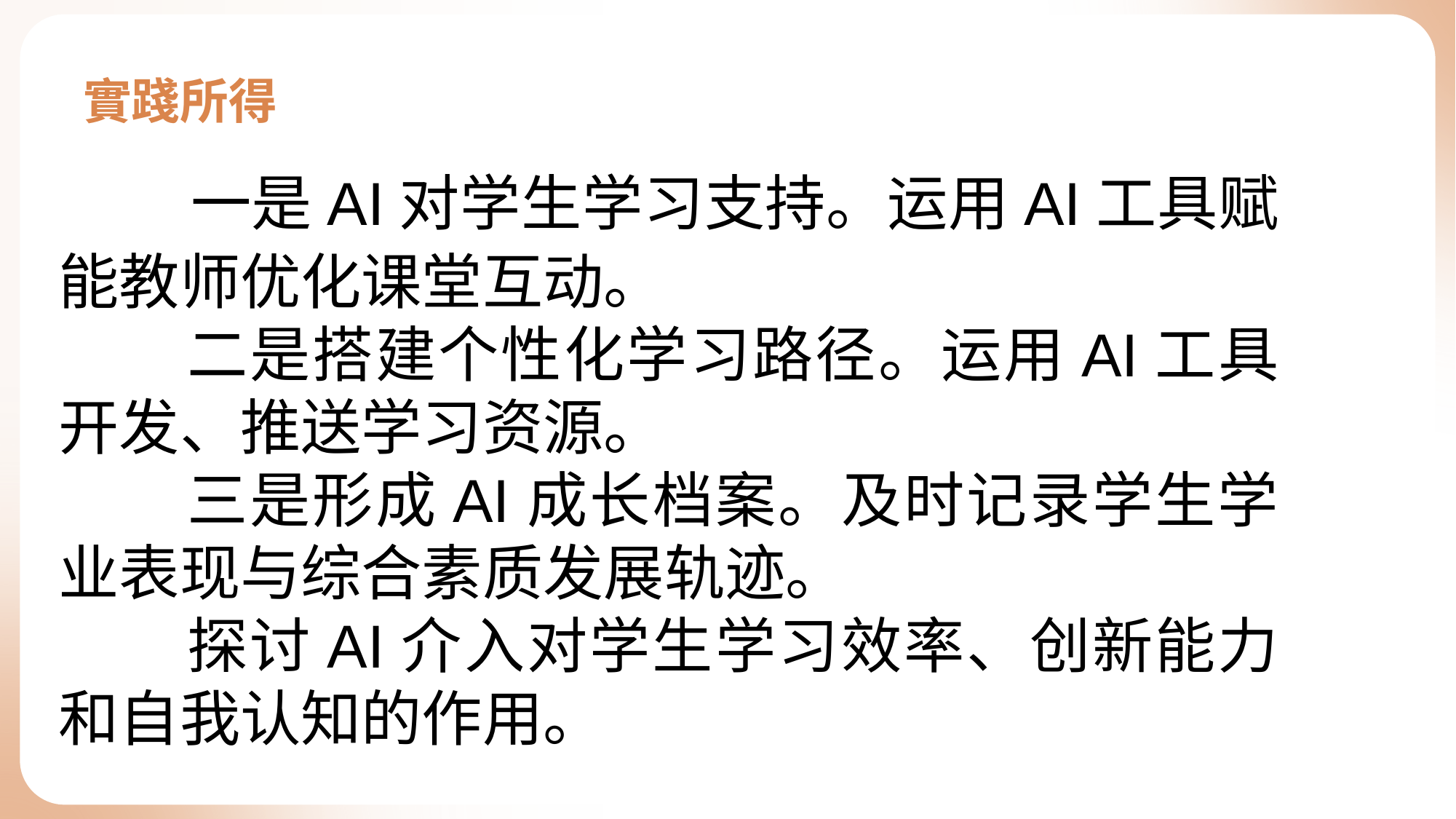

# 實踐所得
        一是AI对学生学习支持。运用AI工具赋能教师优化课堂互动。
       二是搭建个性化学习路径。运用AI工具开发、推送学习资源。
       三是形成AI成长档案。及时记录学生学业表现与综合素质发展轨迹。
       探讨AI介入对学生学习效率、创新能力和自我认知的作用。